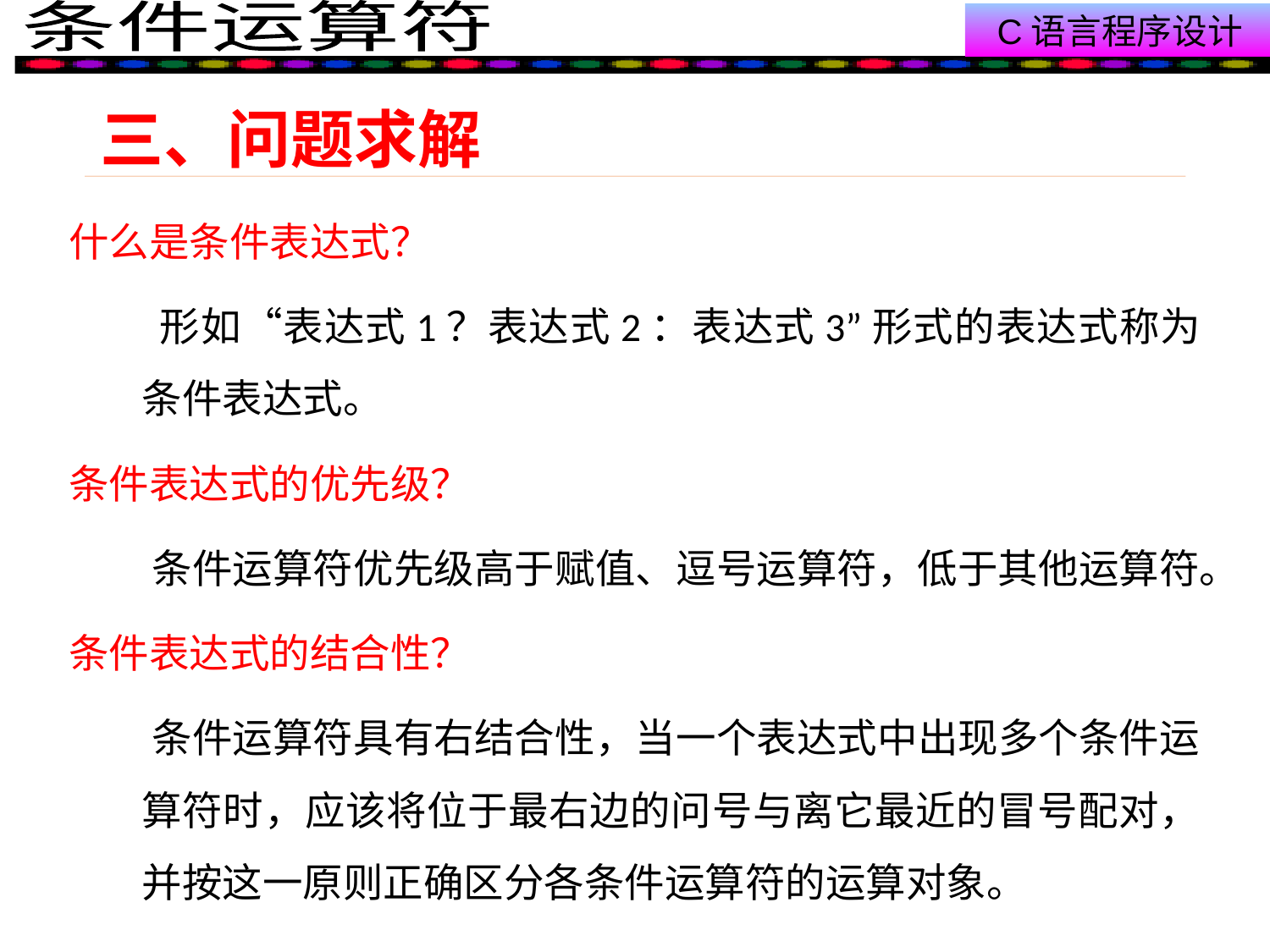

# 三、问题求解
什么是条件表达式？
        形如“表达式1？表达式2：表达式3”形式的表达式称为条件表达式。
条件表达式的优先级？
        条件运算符优先级高于赋值、逗号运算符，低于其他运算符。
条件表达式的结合性？
        条件运算符具有右结合性，当一个表达式中出现多个条件运算符时，应该将位于最右边的问号与离它最近的冒号配对，并按这一原则正确区分各条件运算符的运算对象。